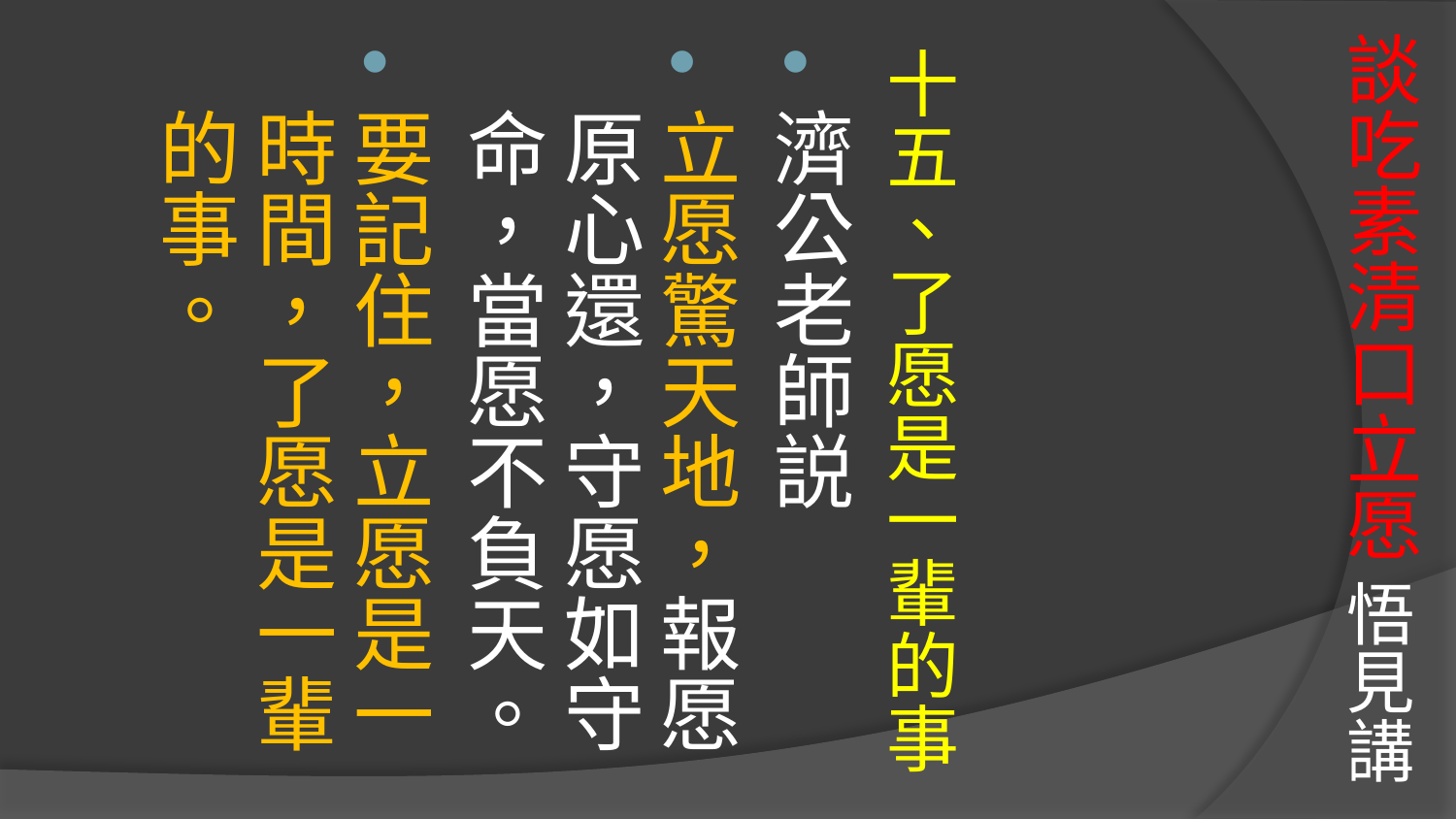

# 談吃素清口立愿 悟見講
十五、了愿是一輩的事
濟公老師説
立愿驚天地，報愿原心還，守愿如守命，當愿不負天。
要記住，立愿是一時間，了愿是一輩的事。